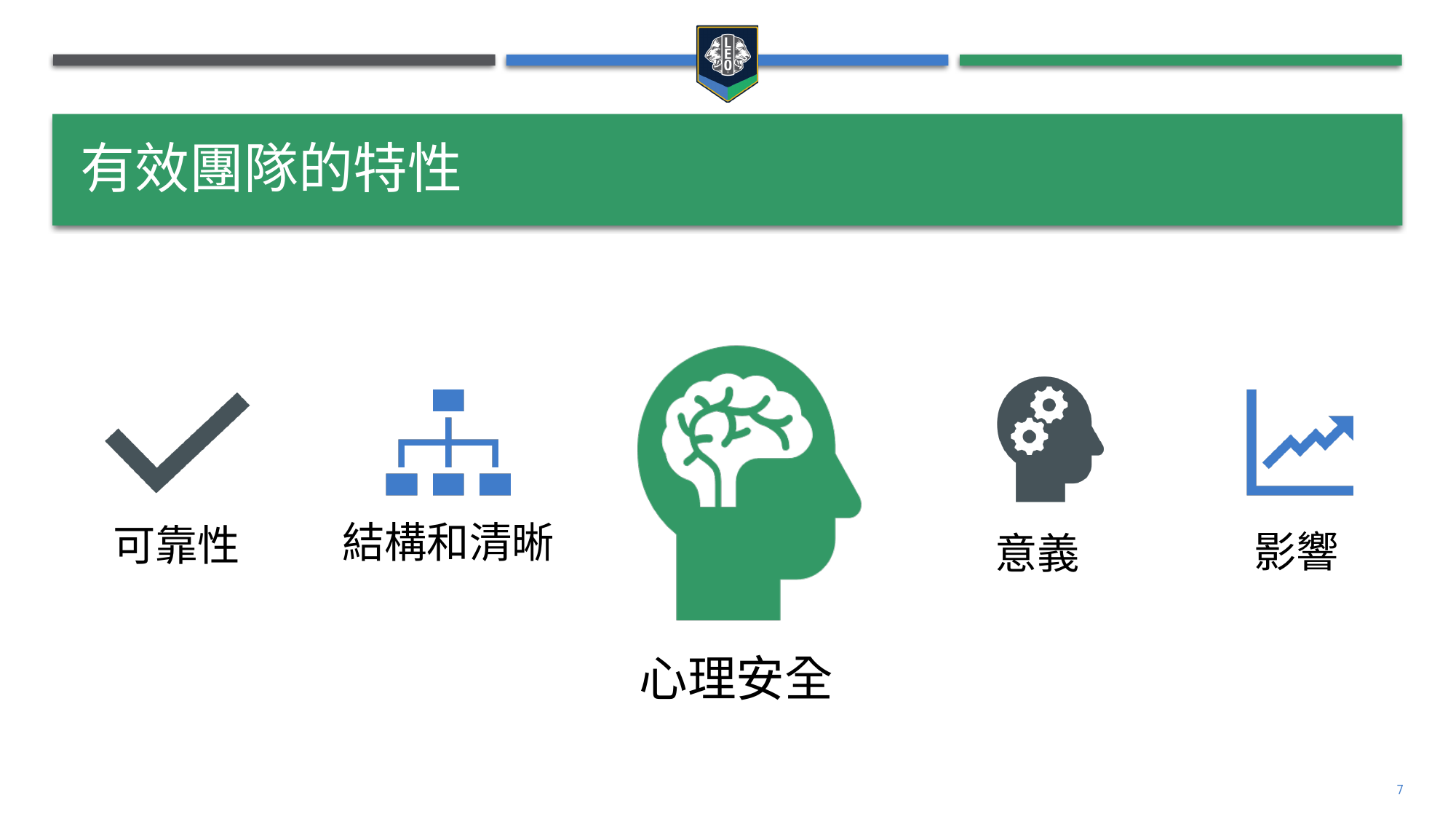

# 有效團隊的特性
可靠性
結構和清晰
心理安全
意義
影響
7